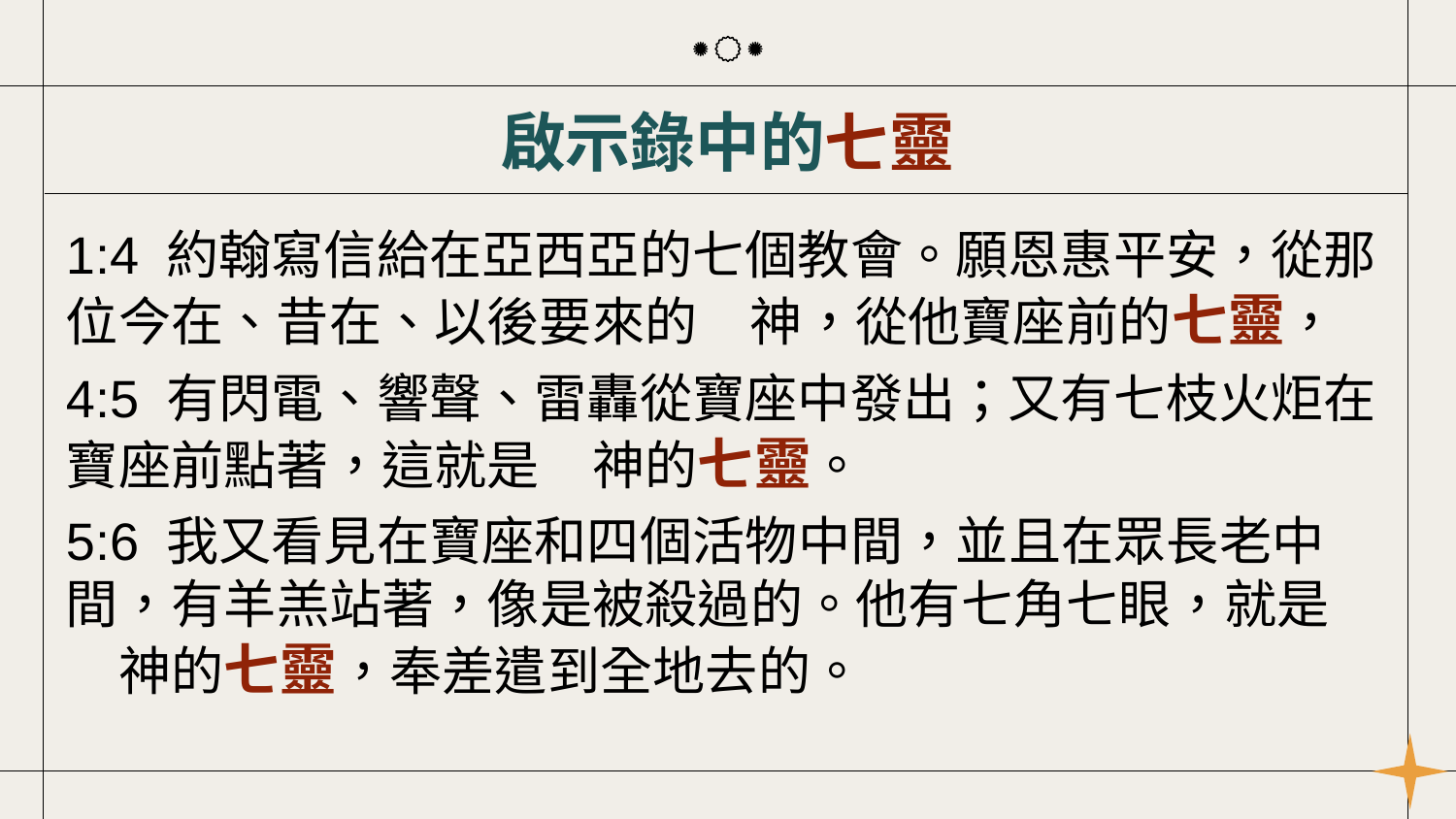

# 啟示錄中的七靈
1:4 約翰寫信給在亞西亞的七個教會。願恩惠平安，從那位今在、昔在、以後要來的　神，從他寶座前的七靈，
4:5 有閃電、響聲、雷轟從寶座中發出；又有七枝火炬在寶座前點著，這就是　神的七靈。
5:6 我又看見在寶座和四個活物中間，並且在眾長老中間，有羊羔站著，像是被殺過的。他有七角七眼，就是　神的七靈，奉差遣到全地去的。